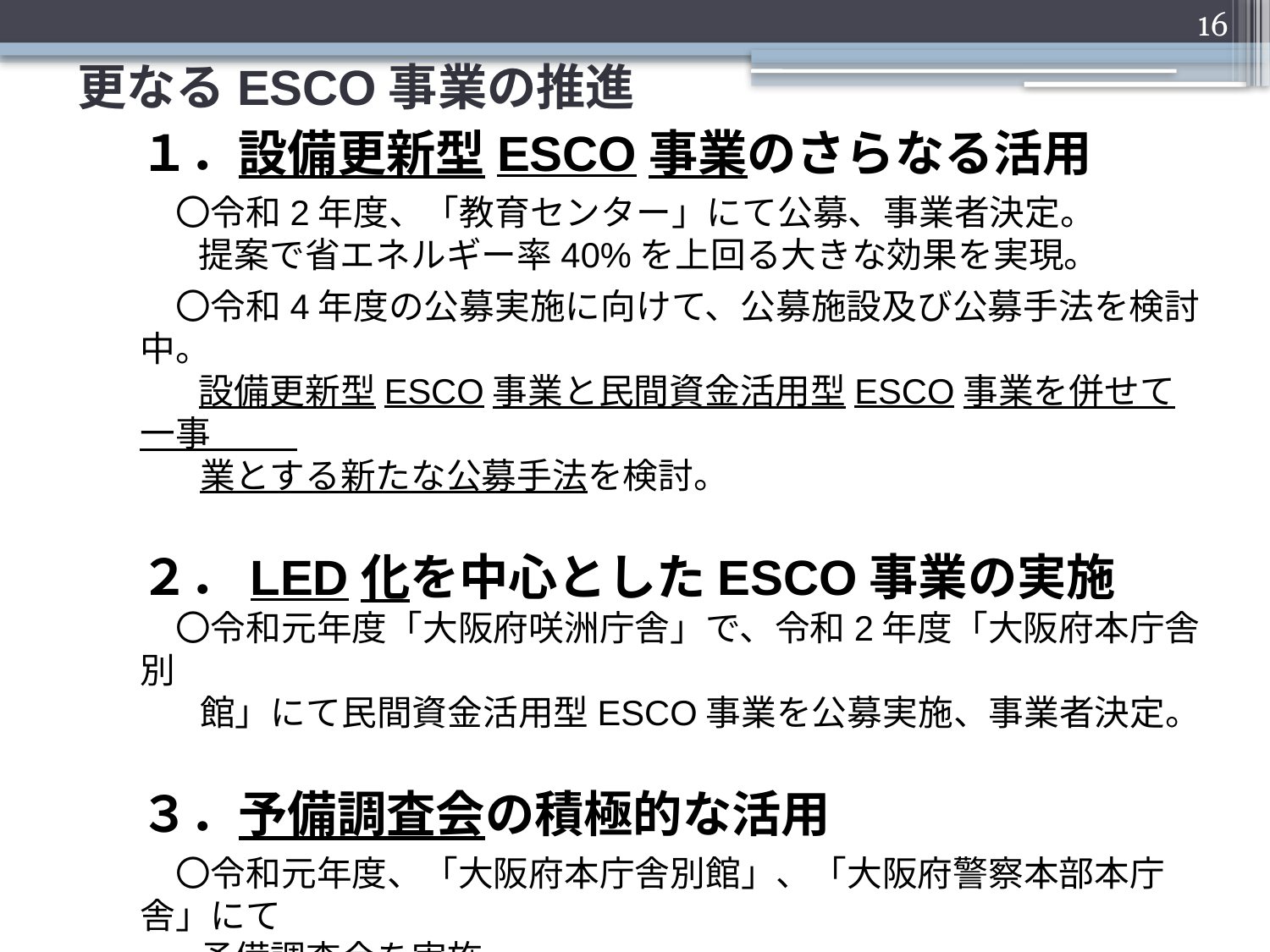

16
更なるESCO事業の推進
１．設備更新型ESCO事業のさらなる活用
　〇令和2年度、「教育センター」にて公募、事業者決定。
　   提案で省エネルギー率40%を上回る大きな効果を実現。
　〇令和4年度の公募実施に向けて、公募施設及び公募手法を検討中。
　   設備更新型ESCO事業と民間資金活用型ESCO事業を併せて一事
業とする新たな公募手法を検討。

２．LED化を中心としたESCO事業の実施
　〇令和元年度「大阪府咲洲庁舎」で、令和2年度「大阪府本庁舎別
館」にて民間資金活用型ESCO事業を公募実施、事業者決定。

３．予備調査会の積極的な活用
　〇令和元年度、「大阪府本庁舎別館」、「大阪府警察本部本庁舎」にて
予備調査会を実施。
　　　　　　　　「大阪府本庁舎別館」：令和2年度公募、事業者決定。
　　　　　「大阪府警察本部本庁舎」：令和3年度公募実施予定。
　〇令和4年度の公募実施に向け、検討施設にて令和3年度実施予定。